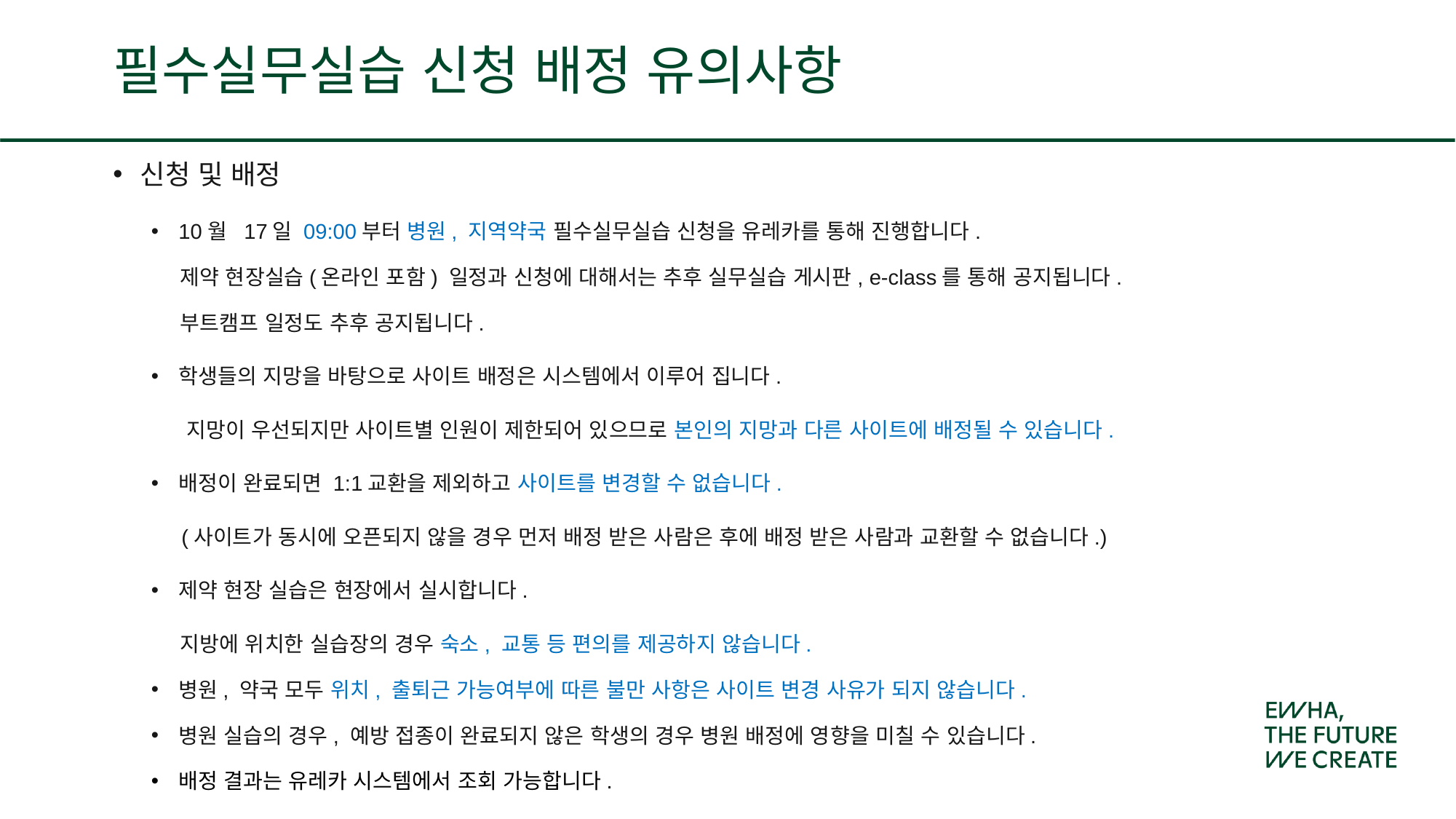

# 필수실무실습 신청 배정 유의사항
신청 및 배정
10월  17일 09:00부터 병원, 지역약국 필수실무실습 신청을 유레카를 통해 진행합니다.
    제약 현장실습(온라인 포함) 일정과 신청에 대해서는 추후 실무실습 게시판, e-class를 통해 공지됩니다.
    부트캠프 일정도 추후 공지됩니다.
학생들의 지망을 바탕으로 사이트 배정은 시스템에서 이루어 집니다.
     지망이 우선되지만 사이트별 인원이 제한되어 있으므로 본인의 지망과 다른 사이트에 배정될 수 있습니다.
배정이 완료되면 1:1교환을 제외하고 사이트를 변경할 수 없습니다.
     (사이트가 동시에 오픈되지 않을 경우 먼저 배정 받은 사람은 후에 배정 받은 사람과 교환할 수 없습니다.)
제약 현장 실습은 현장에서 실시합니다.
    지방에 위치한 실습장의 경우 숙소, 교통 등 편의를 제공하지 않습니다.
병원, 약국 모두 위치, 출퇴근 가능여부에 따른 불만 사항은 사이트 변경 사유가 되지 않습니다.
병원 실습의 경우, 예방 접종이 완료되지 않은 학생의 경우 병원 배정에 영향을 미칠 수 있습니다.
배정 결과는 유레카 시스템에서 조회 가능합니다.